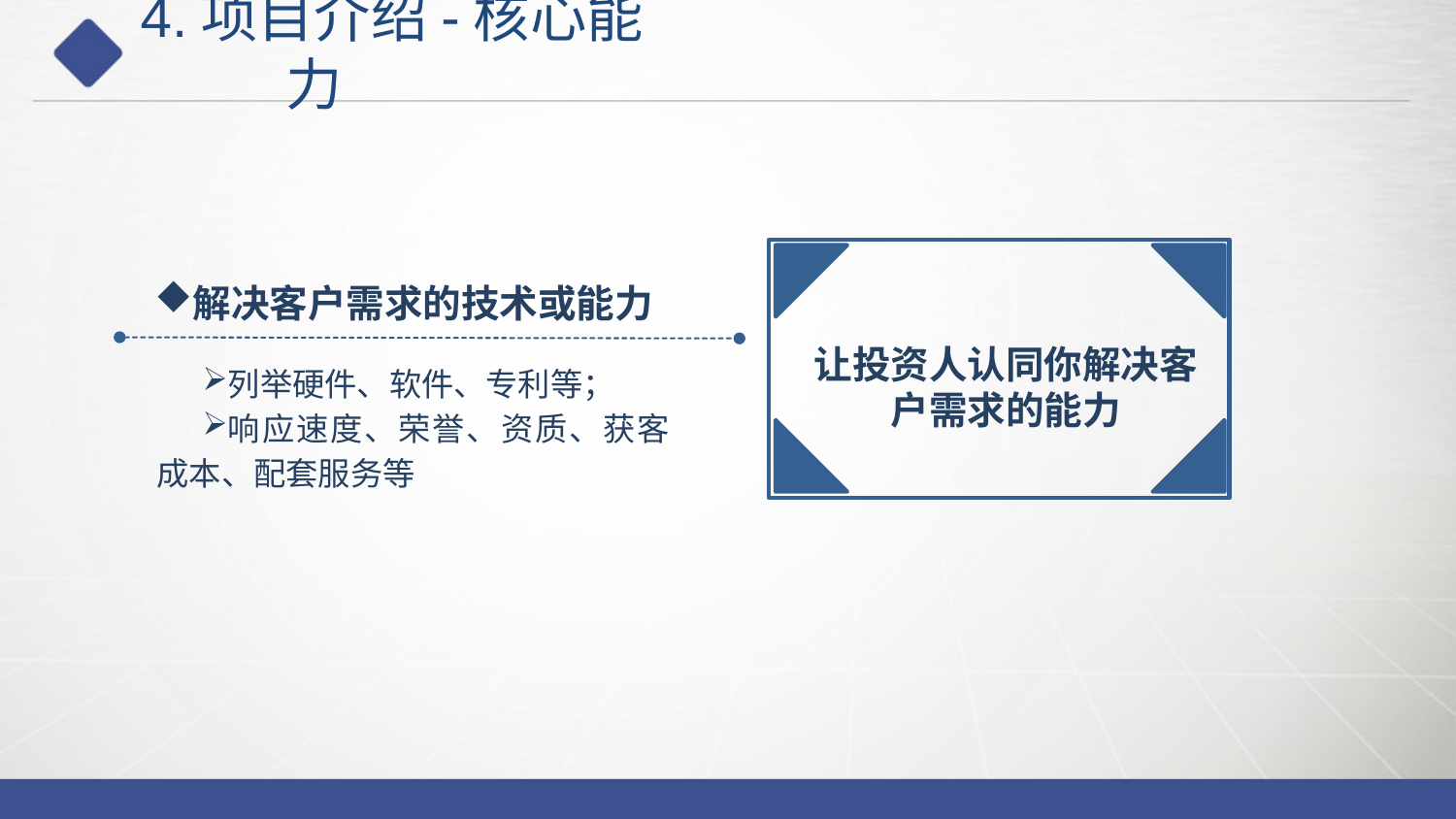

# 4.项目介绍-核心能力

解决客户需求的技术或能力

列举硬件、软件、专利等；
响应速度、荣誉、资质、获客成本、配套服务等
让投资人认同你解决客户需求的能力